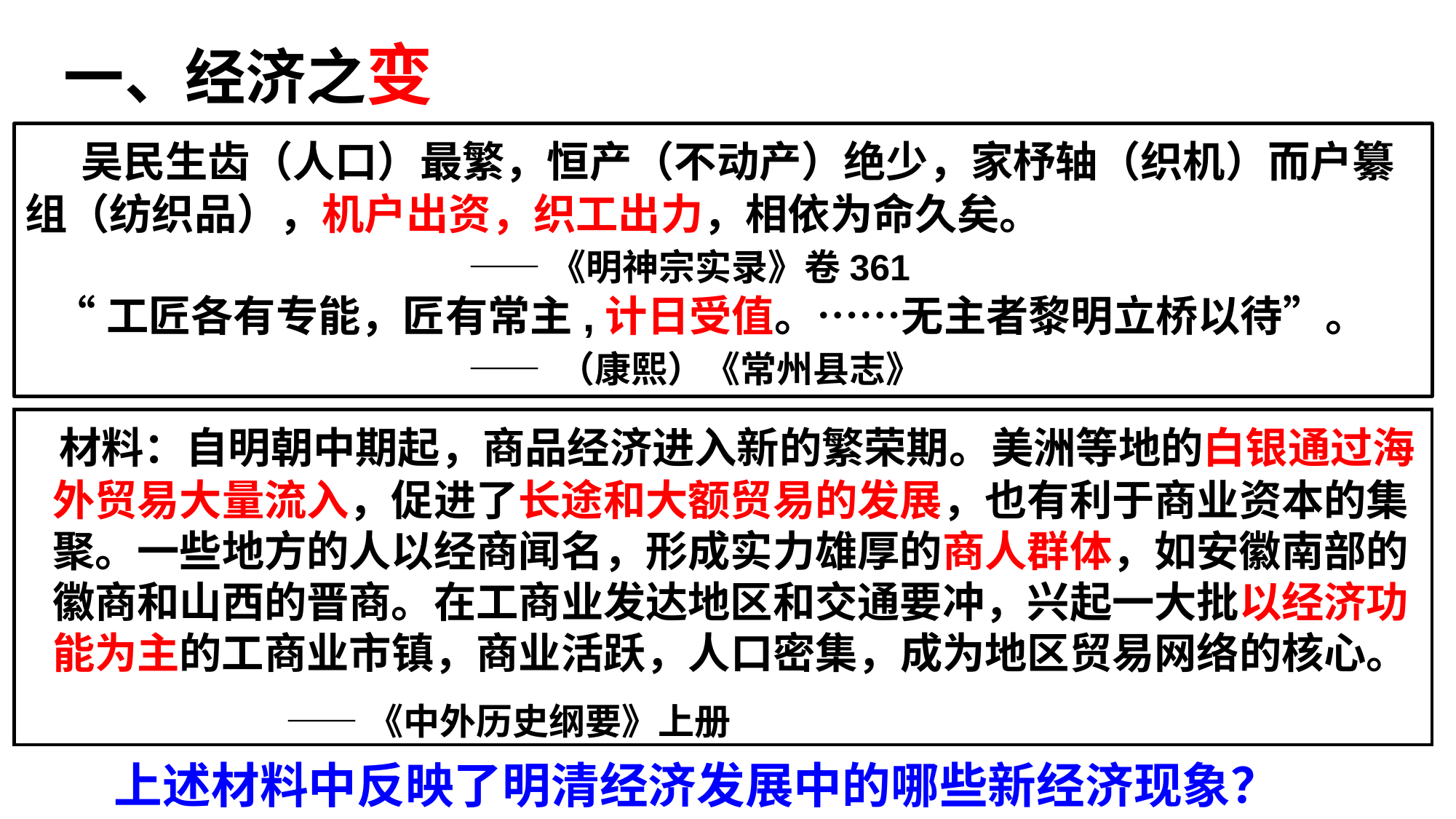

一、经济之变
    吴民生齿（人口）最繁，恒产（不动产）绝少，家杼轴（织机）而户纂组（纺织品），机户出资，织工出力，相依为命久矣。
                                              ——《明神宗实录》卷361
   “工匠各有专能，匠有常主,计日受值。……无主者黎明立桥以待”。
                                              —— （康熙）《常州县志》
  材料：自明朝中期起，商品经济进入新的繁荣期。美洲等地的白银通过海外贸易大量流入，促进了长途和大额贸易的发展，也有利于商业资本的集聚。一些地方的人以经商闻名，形成实力雄厚的商人群体，如安徽南部的徽商和山西的晋商。在工商业发达地区和交通要冲，兴起一大批以经济功能为主的工商业市镇，商业活跃，人口密集，成为地区贸易网络的核心。
                           ——《中外历史纲要》上册
       上述材料中反映了明清经济发展中的哪些新经济现象？